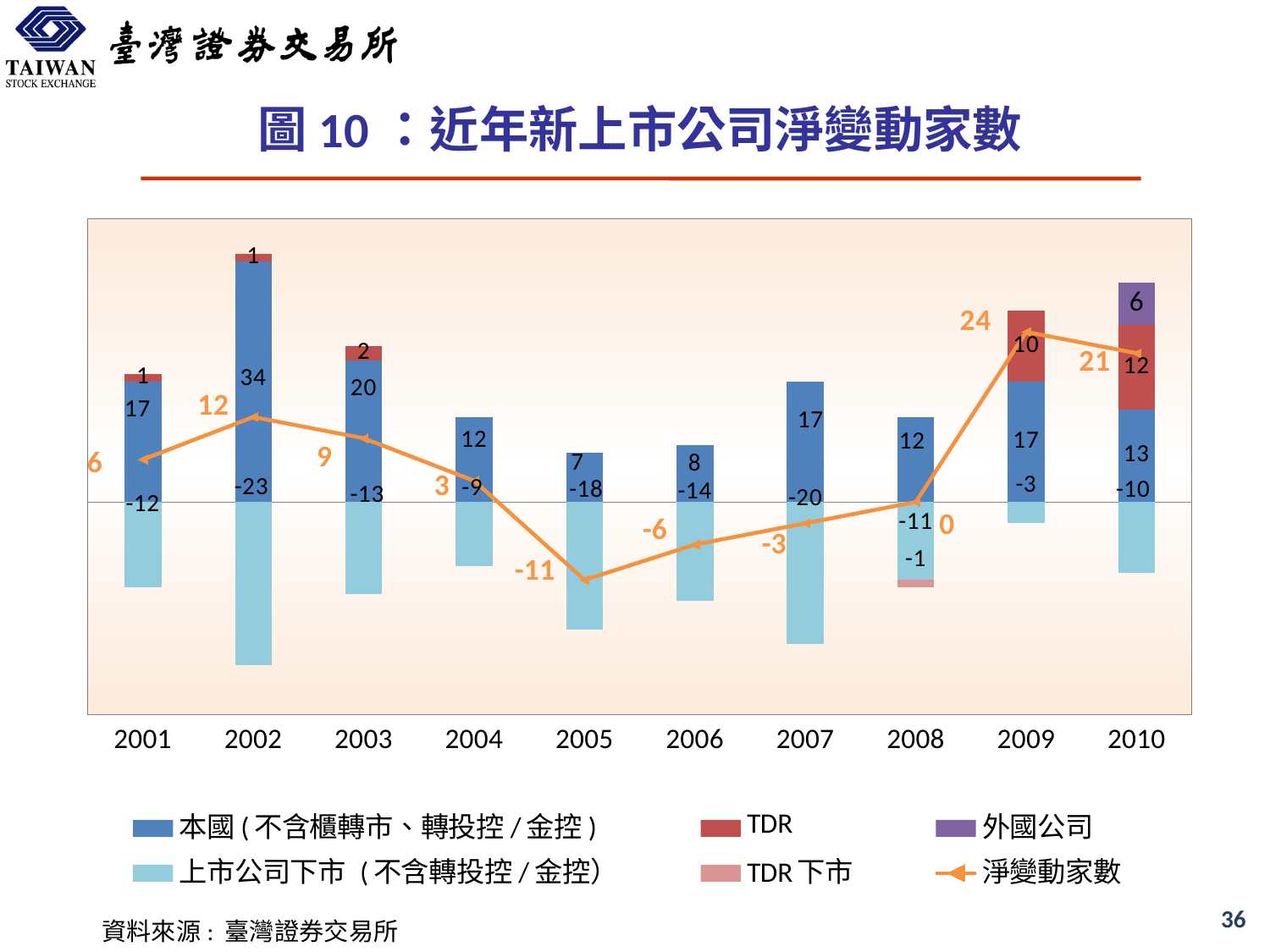

圖10：近年新上市公司淨變動家數

### Chart

| Category | 本國(不含櫃轉市、轉投控/金控) | TDR | 外國公司 | 上市公司下市 (不含轉投控/金控） | TDR下市 | 淨變動家數 |
|---|---|---|---|---|---|---|
| 2001 | 17.0 | 1.0 | 0.0 | -12.0 | 0.0 | 6.0 |
| 2002 | 34.0 | 1.0 | 0.0 | -23.0 | 0.0 | 12.0 |
| 2003 | 20.0 | 2.0 | 0.0 | -13.0 | 0.0 | 9.0 |
| 2004 | 12.0 | 0.0 | 0.0 | -9.0 | 0.0 | 3.0 |
| 2005 | 7.0 | 0.0 | 0.0 | -18.0 | 0.0 | -11.0 |
| 2006 | 8.0 | 0.0 | 0.0 | -14.0 | 0.0 | -6.0 |
| 2007 | 17.0 | 0.0 | 0.0 | -20.0 | 0.0 | -3.0 |
| 2008 | 12.0 | 0.0 | 0.0 | -11.0 | -1.0 | 0.0 |
| 2009 | 17.0 | 10.0 | 0.0 | -3.0 | 0.0 | 24.0 |
| 2010 | 13.0 | 12.0 | 6.0 | -10.0 | 0.0 | 21.0 |
36
資料來源: 臺灣證券交易所